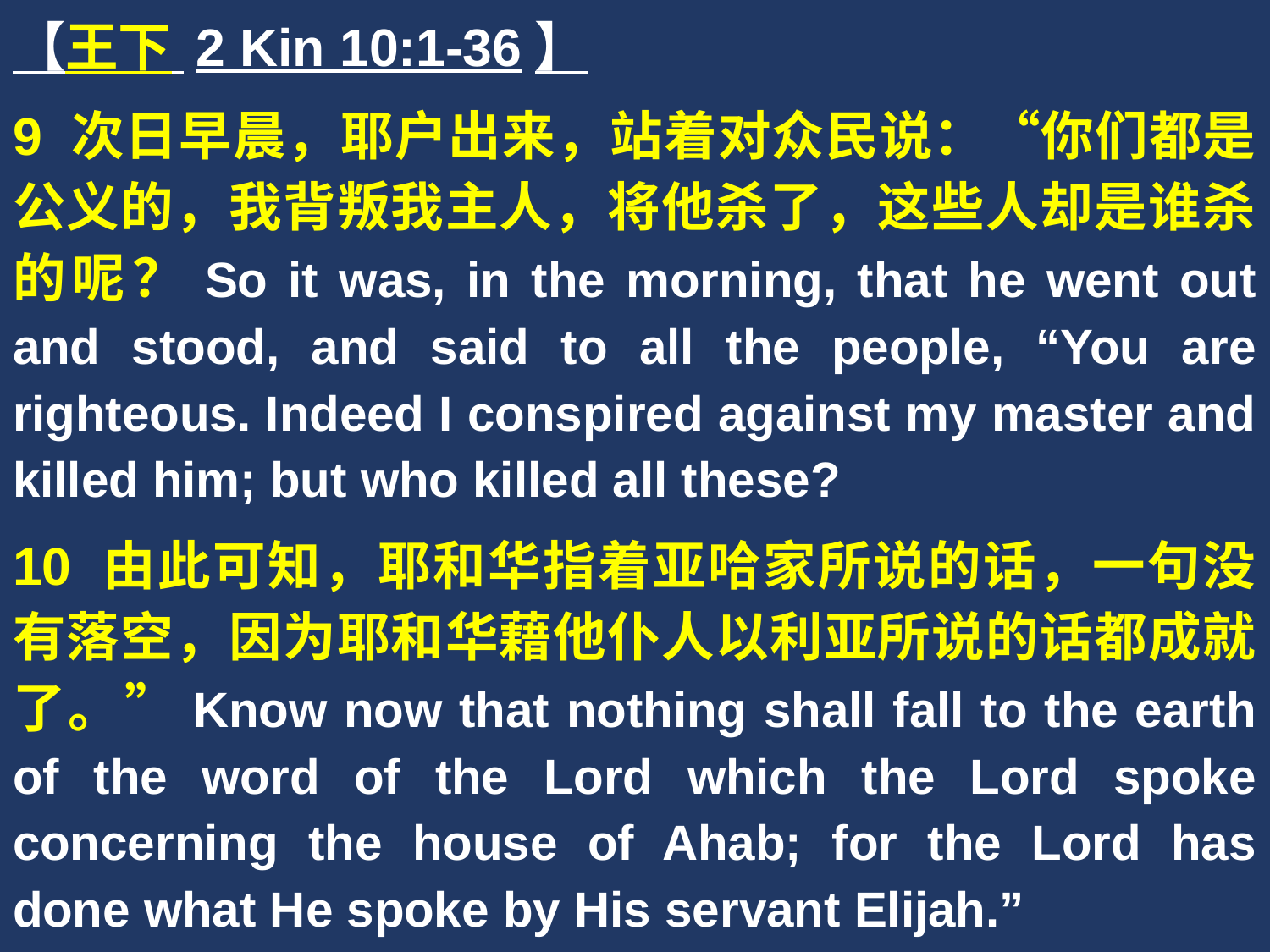

【王下 2 Kin 10:1-36】
9 次日早晨，耶户出来，站着对众民说：“你们都是公义的，我背叛我主人，将他杀了，这些人却是谁杀的呢？So it was, in the morning, that he went out and stood, and said to all the people, “You are righteous. Indeed I conspired against my master and killed him; but who killed all these?
10 由此可知，耶和华指着亚哈家所说的话，一句没有落空，因为耶和华藉他仆人以利亚所说的话都成就了。”Know now that nothing shall fall to the earth of the word of the Lord which the Lord spoke concerning the house of Ahab; for the Lord has done what He spoke by His servant Elijah.”